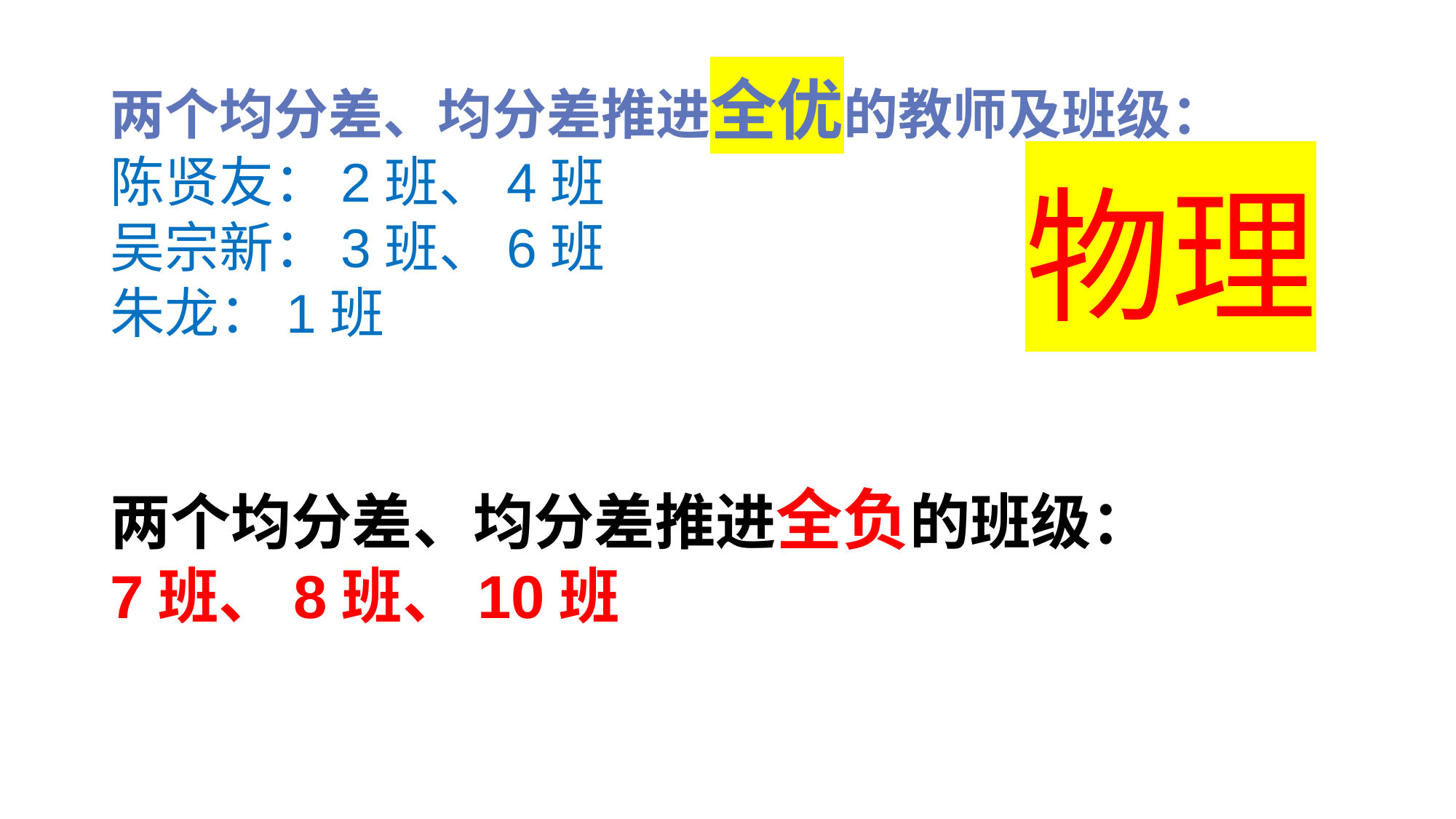

两个均分差、均分差推进全优的教师及班级：
陈贤友：2班、4班
吴宗新：3班、6班
朱龙：1班

物理
两个均分差、均分差推进全负的班级：
7班、8班、10班